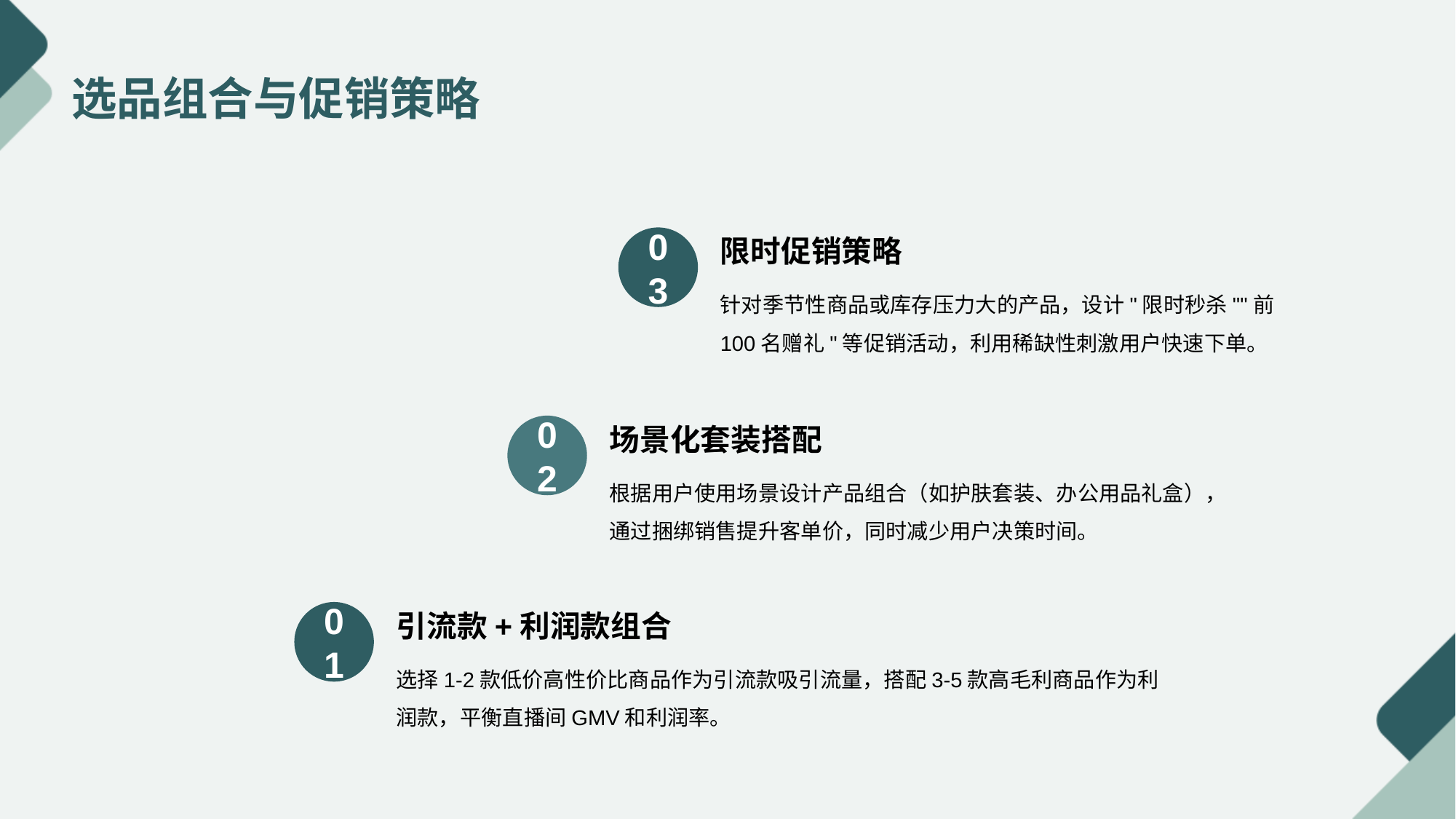

选品组合与促销策略
限时促销策略
03
针对季节性商品或库存压力大的产品，设计"限时秒杀""前100名赠礼"等促销活动，利用稀缺性刺激用户快速下单。
场景化套装搭配
02
根据用户使用场景设计产品组合（如护肤套装、办公用品礼盒），通过捆绑销售提升客单价，同时减少用户决策时间。
引流款+利润款组合
01
选择1-2款低价高性价比商品作为引流款吸引流量，搭配3-5款高毛利商品作为利润款，平衡直播间GMV和利润率。